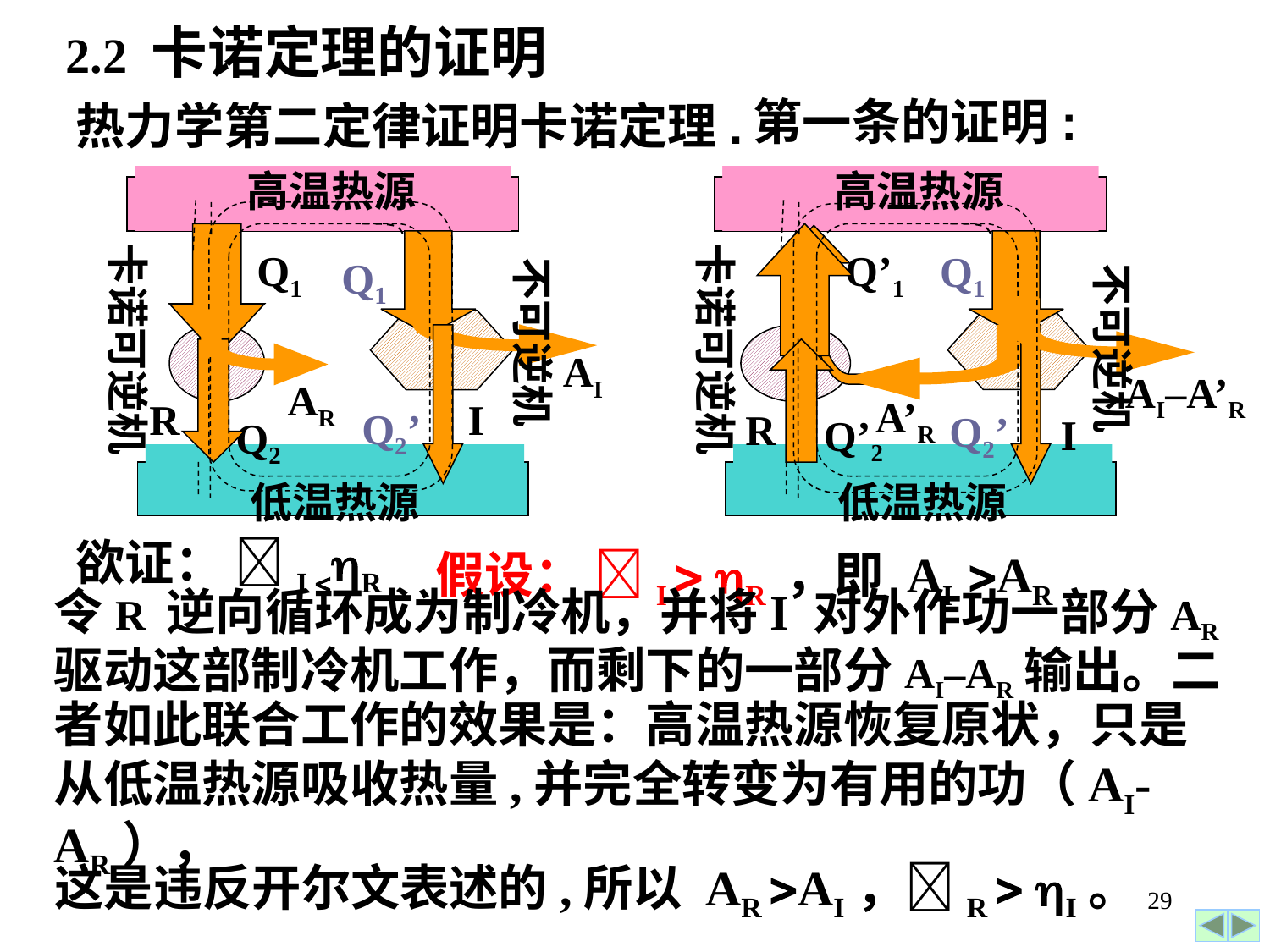

2.2 卡诺定理的证明
第一条的证明:
热力学第二定律证明卡诺定理.
高温热源
高温热源

卡诺可逆机

Q1
Q1
不可逆机

AI

AR
R
I
Q2’
Q2

低温热源

高温热源
高温热源

卡诺可逆机

Q’1
Q1

不可逆机

AI–A’R
A’R
R
Q2’
I
Q’2

低温热源

欲证： ηI <ηR
假设： ηI > ηR ，即 AI  >AR
令R 逆向循环成为制冷机，并将I 对外作功一部分AR驱动这部制冷机工作，而剩下的一部分AI–AR输出。二者如此联合工作的效果是：高温热源恢复原状，只是从低温热源吸收热量,并完全转变为有用的功（AI-AR），
这是违反开尔文表述的,所以 AR >AI，ηR > ηI。
29